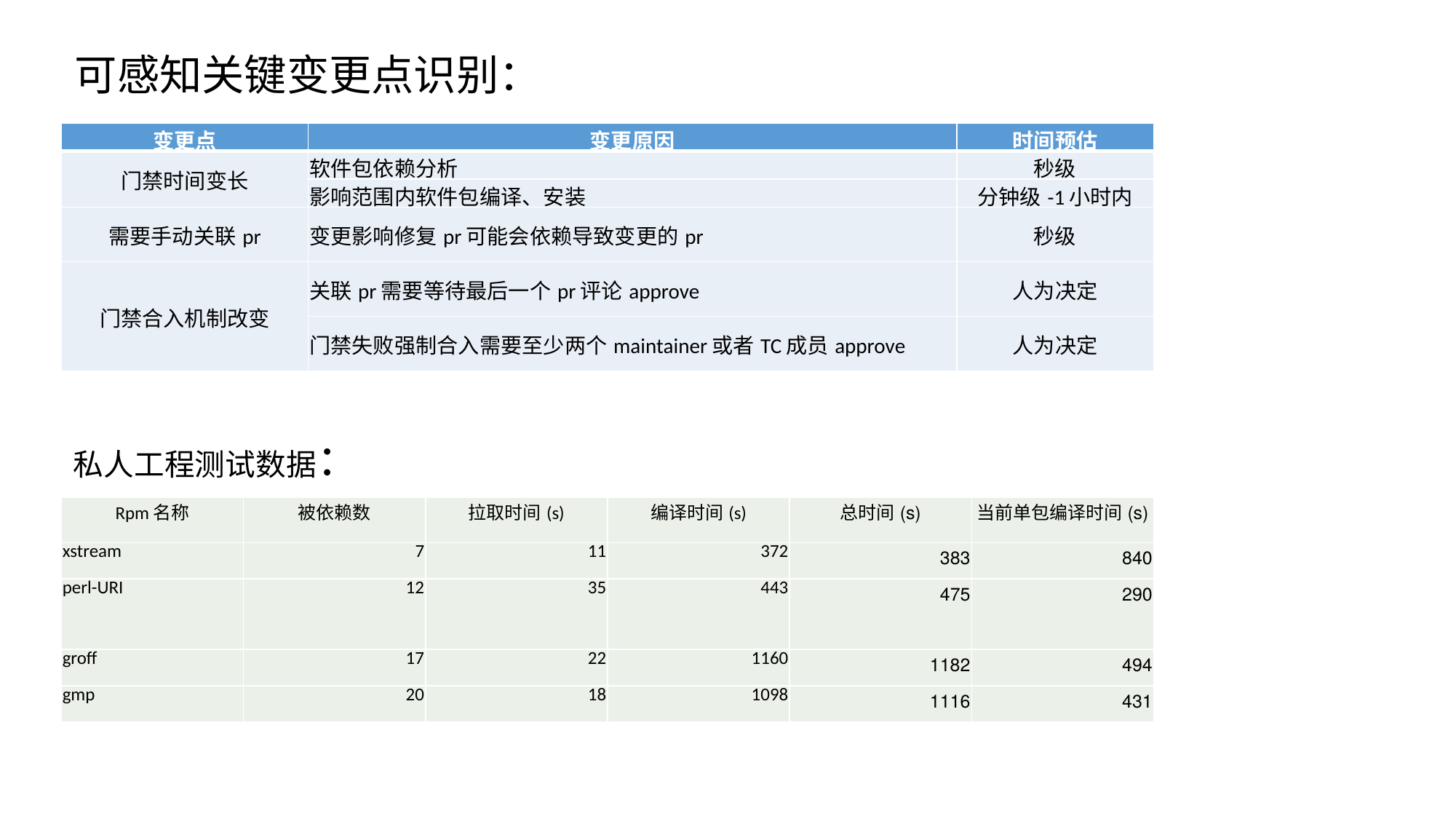

可感知关键变更点识别：
| 变更点 | 变更原因 | 时间预估 |
| --- | --- | --- |
| 门禁时间变长 | 软件包依赖分析 | 秒级 |
|  | 影响范围内软件包编译、安装 | 分钟级-1小时内 |
| 需要手动关联pr | 变更影响修复pr可能会依赖导致变更的pr | 秒级 |
| 门禁合入机制改变 | 关联pr需要等待最后一个pr评论approve | 人为决定 |
|  | 门禁失败强制合入需要至少两个maintainer或者TC成员approve | 人为决定 |
私人工程测试数据：
| Rpm名称 | 被依赖数 | 拉取时间(s) | 编译时间(s) | 总时间(s) | 当前单包编译时间(s) |
| --- | --- | --- | --- | --- | --- |
| xstream | 7 | 11 | 372 | 383 | 840 |
| perl-URI | 12 | 35 | 443 | 475 | 290 |
| groff | 17 | 22 | 1160 | 1182 | 494 |
| gmp | 20 | 18 | 1098 | 1116 | 431 |